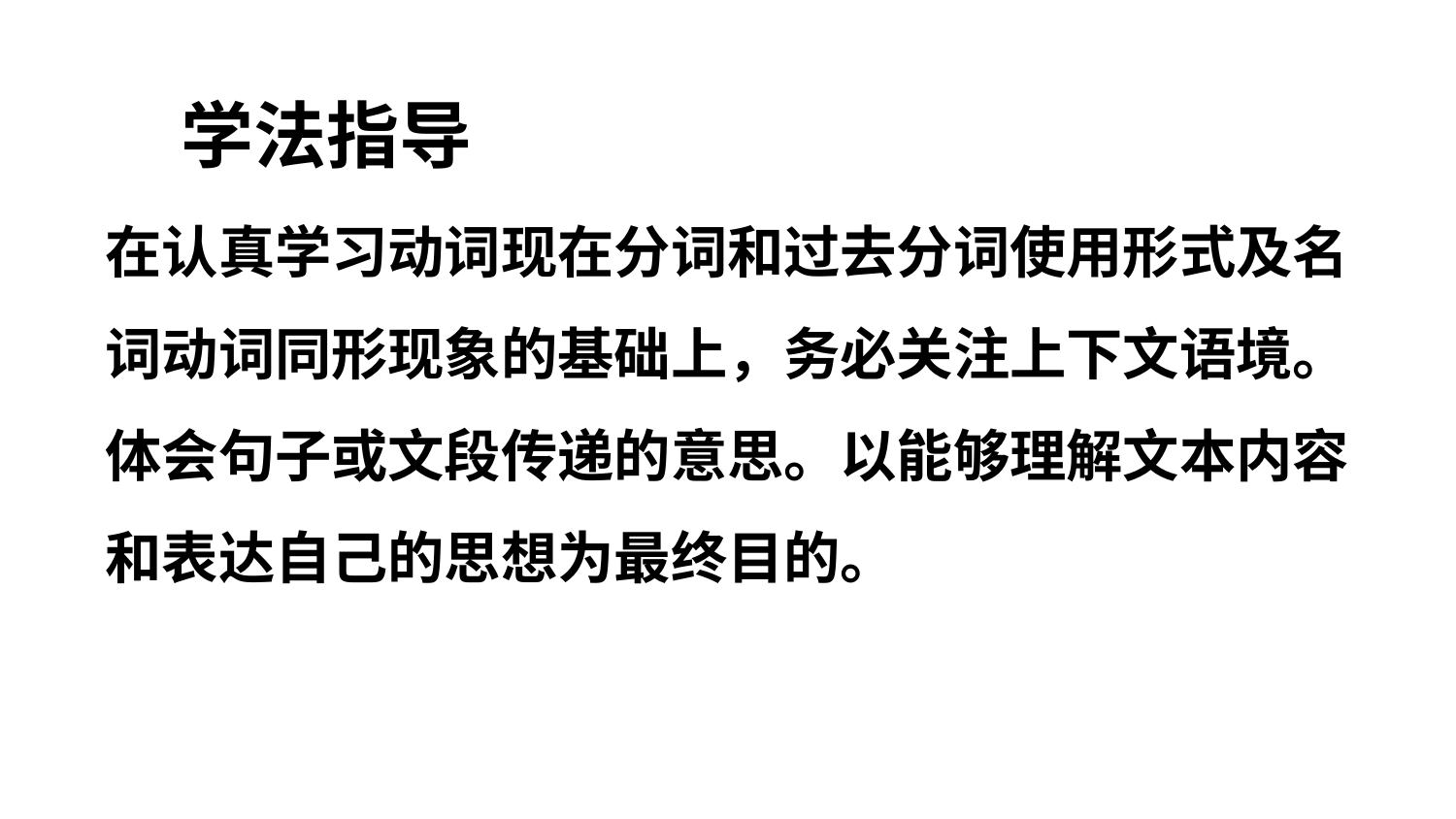

学法指导
在认真学习动词现在分词和过去分词使用形式及名词动词同形现象的基础上，务必关注上下文语境。体会句子或文段传递的意思。以能够理解文本内容和表达自己的思想为最终目的。